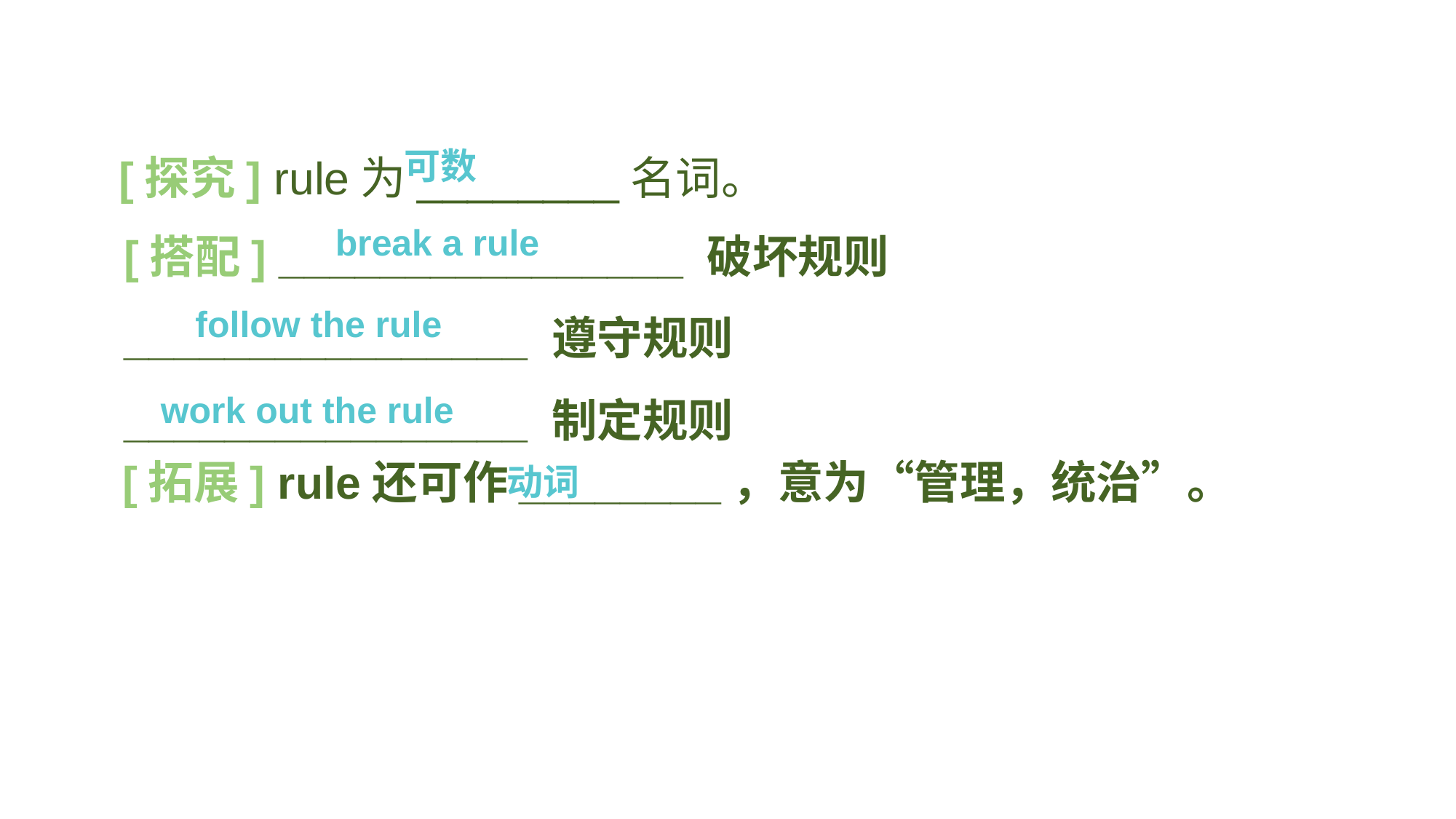

[探究] rule为________名词。
可数
[搭配] ________________ 破坏规则
________________ 遵守规则
________________ 制定规则
break a rule
follow the rule
work out the rule
[拓展] rule还可作________，意为“管理，统治”。
动词